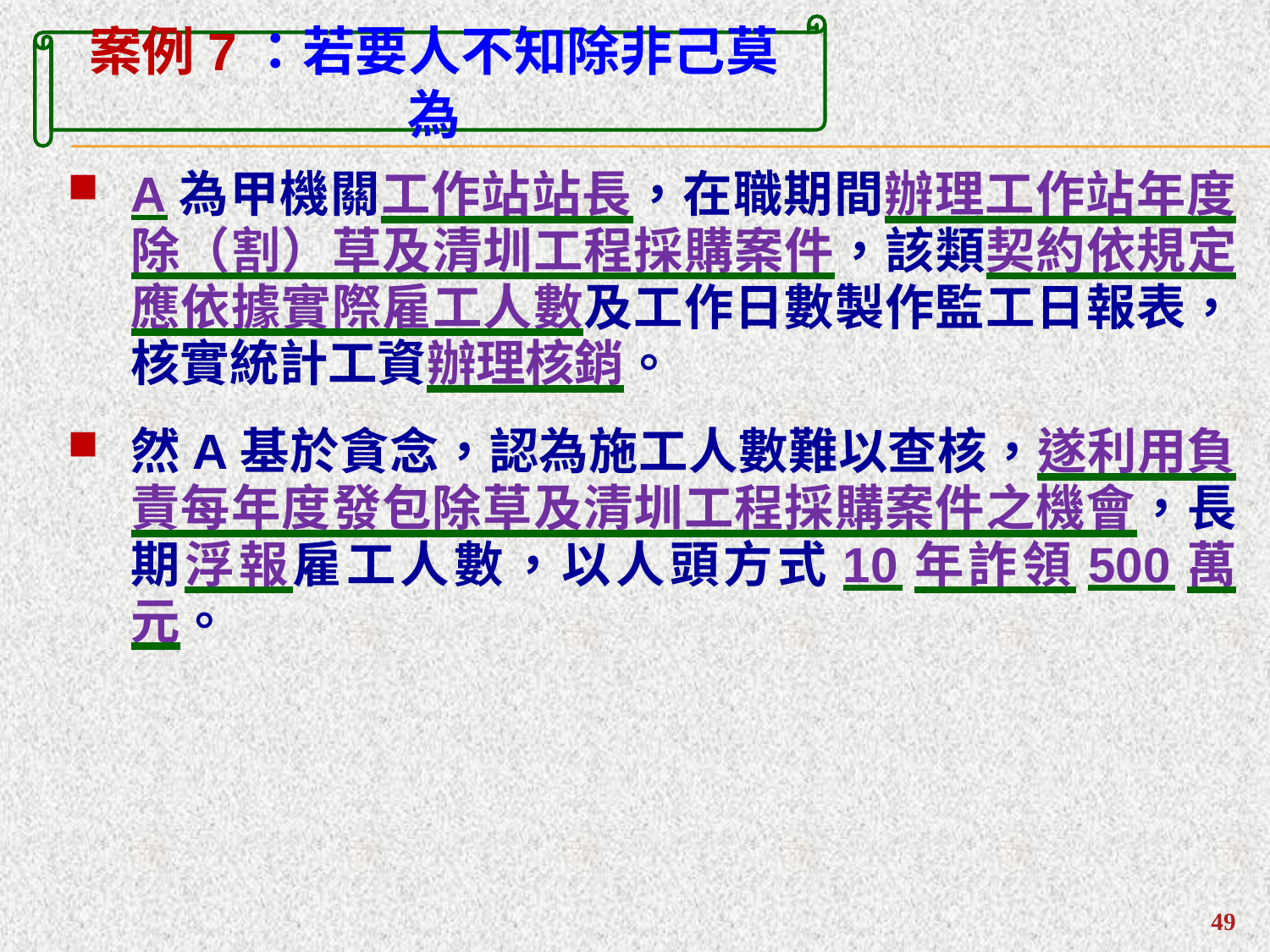

案例7：若要人不知除非己莫為
A為甲機關工作站站長，在職期間辦理工作站年度除（割）草及清圳工程採購案件，該類契約依規定應依據實際雇工人數及工作日數製作監工日報表，核實統計工資辦理核銷。
然A基於貪念，認為施工人數難以查核，遂利用負責每年度發包除草及清圳工程採購案件之機會，長期浮報雇工人數，以人頭方式10年詐領500萬元。
49